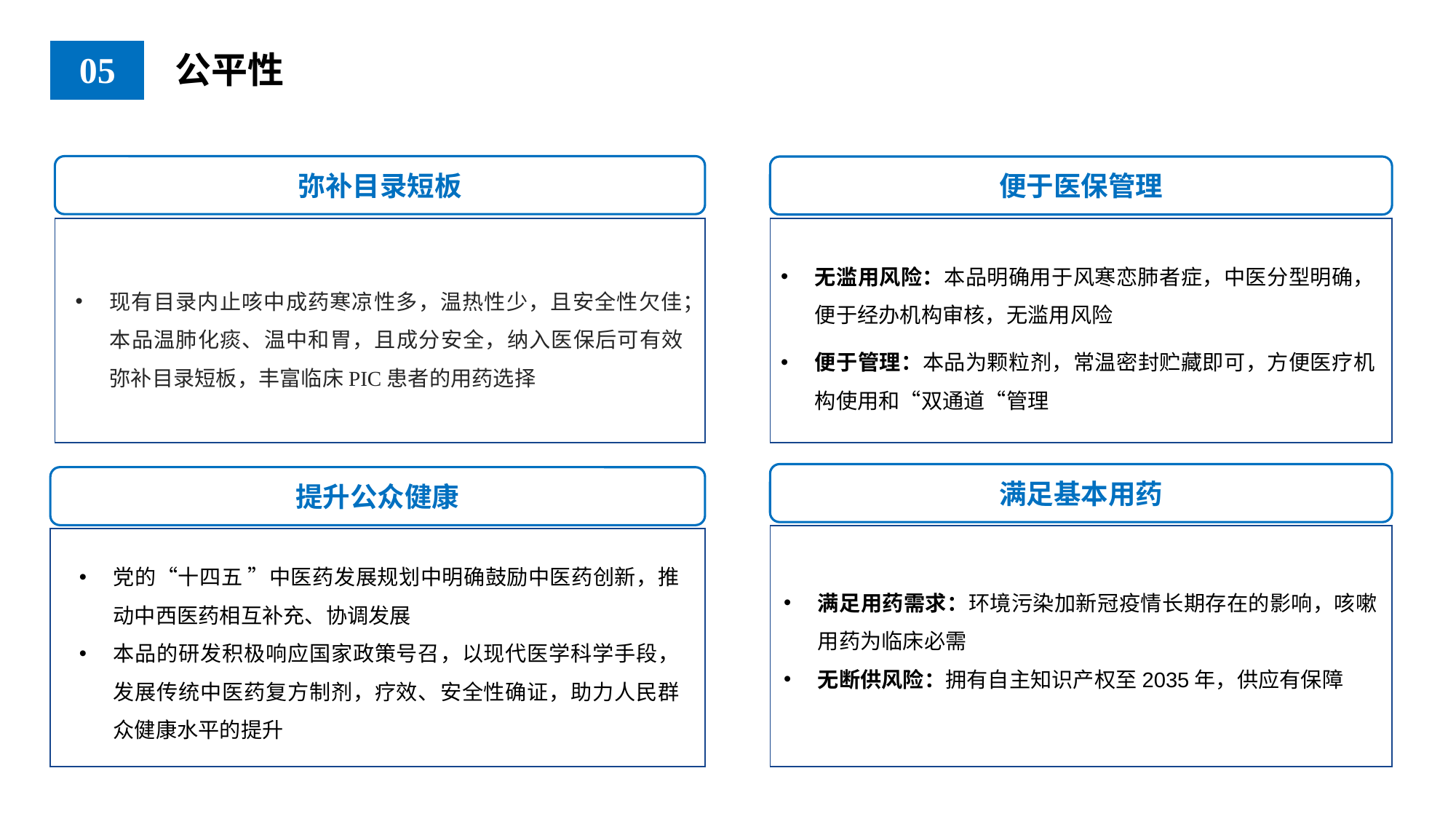

05
公平性
弥补目录短板

现有目录内止咳中成药寒凉性多，温热性少，且安全性欠佳；本品温肺化痰、温中和胃，且成分安全，纳入医保后可有效弥补目录短板，丰富临床PIC患者的用药选择

便于医保管理

无滥用风险：本品明确用于风寒恋肺者症，中医分型明确，便于经办机构审核，无滥用风险
便于管理：本品为颗粒剂，常温密封贮藏即可，方便医疗机构使用和“双通道“管理
满足基本用药

满足用药需求：环境污染加新冠疫情长期存在的影响，咳嗽用药为临床必需
无断供风险：拥有自主知识产权至2035年，供应有保障
提升公众健康

党的“十四五 ”中医药发展规划中明确鼓励中医药创新，推动中西医药相互补充、协调发展
本品的研发积极响应国家政策号召，以现代医学科学手段，发展传统中医药复方制剂，疗效、安全性确证，助力人民群众健康水平的提升